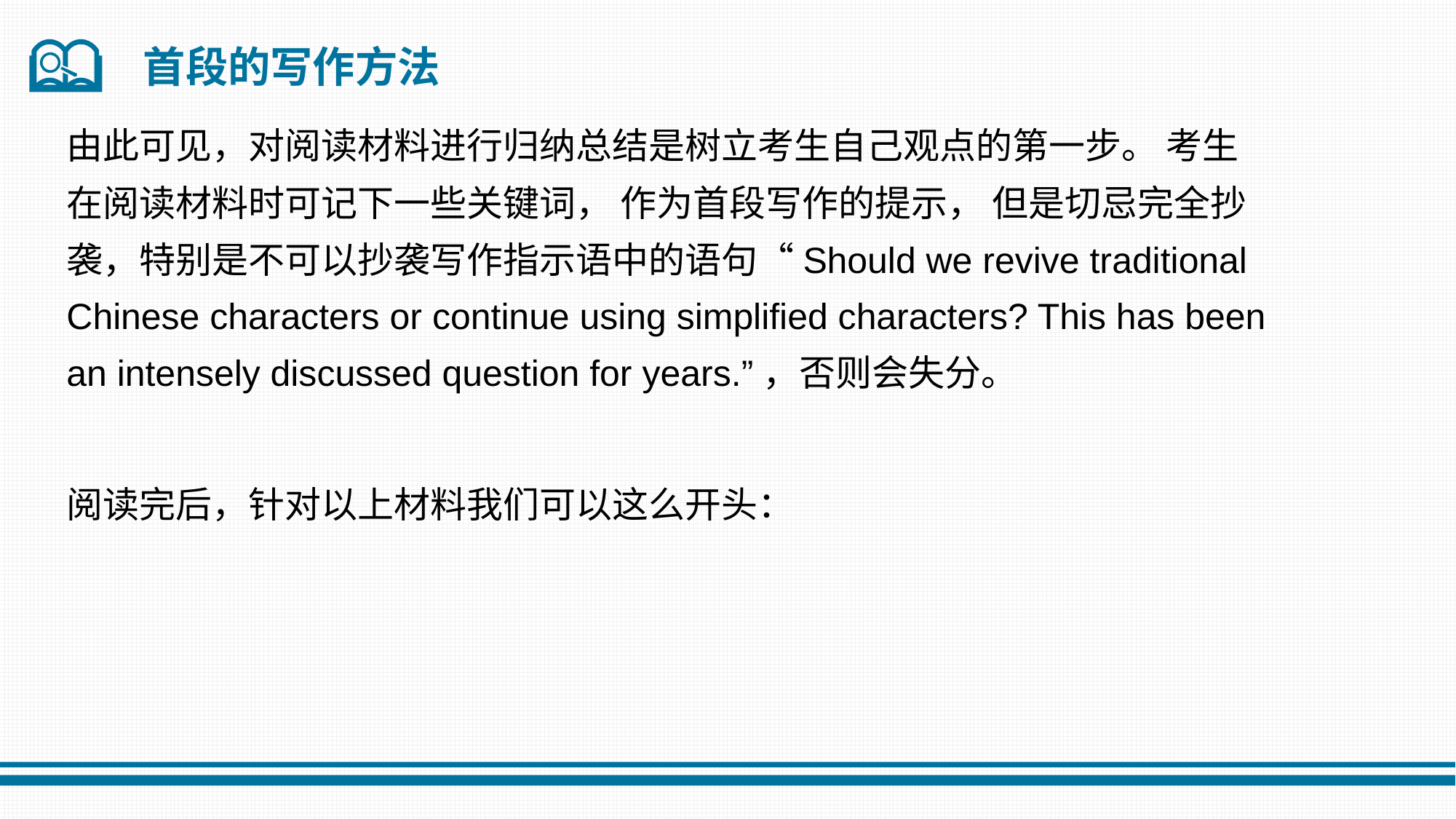

首段的写作方法
由此可见，对阅读材料进行归纳总结是树立考生自己观点的第一步。 考生在阅读材料时可记下一些关键词， 作为首段写作的提示， 但是切忌完全抄袭，特别是不可以抄袭写作指示语中的语句“Should we revive traditional Chinese characters or continue using simplified characters? This has been an intensely discussed question for years.”，否则会失分。

阅读完后，针对以上材料我们可以这么开头：